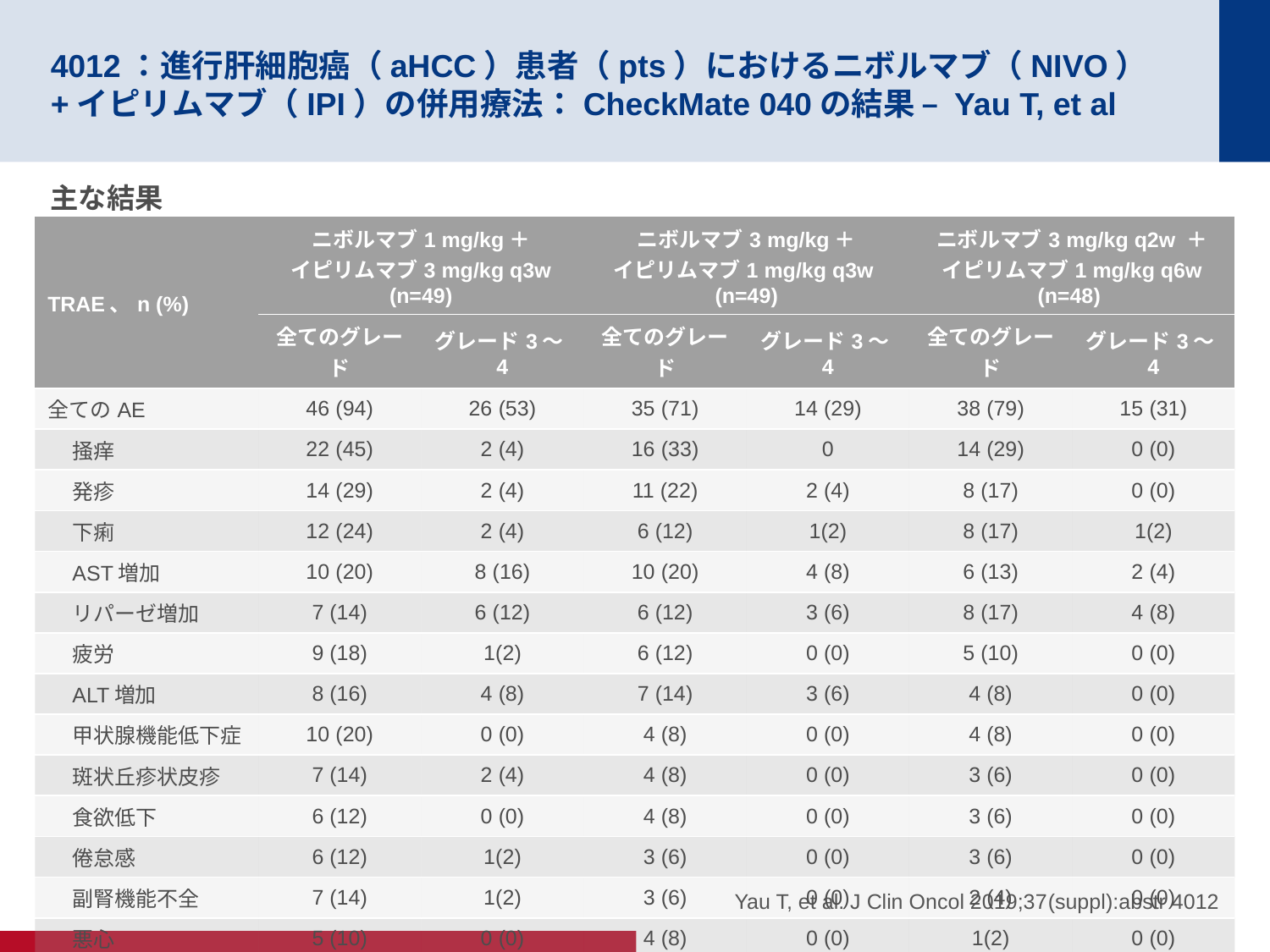

# 4012：進行肝細胞癌（aHCC）患者（pts）におけるニボルマブ（NIVO）+イピリムマブ（IPI）の併用療法：CheckMate 040の結果 – Yau T, et al
主な結果
| TRAE、n (%) | ニボルマブ1 mg/kg＋ イピリムマブ3 mg/kg q3w (n=49) |  | ニボルマブ3 mg/kg＋ イピリムマブ1 mg/kg q3w (n=49) |  | ニボルマブ3 mg/kg q2w ＋ イピリムマブ1 mg/kg q6w (n=48) |  |
| --- | --- | --- | --- | --- | --- | --- |
|  | 全てのグレード | グレード3～4 | 全てのグレード | グレード3～4 | 全てのグレード | グレード3～4 |
| 全てのAE | 46 (94) | 26 (53) | 35 (71) | 14 (29) | 38 (79) | 15 (31) |
| 掻痒 | 22 (45) | 2 (4) | 16 (33) | 0 | 14 (29) | 0 (0) |
| 発疹 | 14 (29) | 2 (4) | 11 (22) | 2 (4) | 8 (17) | 0 (0) |
| 下痢 | 12 (24) | 2 (4) | 6 (12) | 1(2) | 8 (17) | 1(2) |
| AST増加 | 10 (20) | 8 (16) | 10 (20) | 4 (8) | 6 (13) | 2 (4) |
| リパーゼ増加 | 7 (14) | 6 (12) | 6 (12) | 3 (6) | 8 (17) | 4 (8) |
| 疲労 | 9 (18) | 1(2) | 6 (12) | 0 (0) | 5 (10) | 0 (0) |
| ALT増加 | 8 (16) | 4 (8) | 7 (14) | 3 (6) | 4 (8) | 0 (0) |
| 甲状腺機能低下症 | 10 (20) | 0 (0) | 4 (8) | 0 (0) | 4 (8) | 0 (0) |
| 斑状丘疹状皮疹 | 7 (14) | 2 (4) | 4 (8) | 0 (0) | 3 (6) | 0 (0) |
| 食欲低下 | 6 (12) | 0 (0) | 4 (8) | 0 (0) | 3 (6) | 0 (0) |
| 倦怠感 | 6 (12) | 1(2) | 3 (6) | 0 (0) | 3 (6) | 0 (0) |
| 副腎機能不全 | 7 (14) | 1(2) | 3 (6) | 0 (0) | 2 (4) | 0 (0) |
| 悪心 | 5 (10) | 0 (0) | 4 (8) | 0 (0) | 1(2) | 0 (0) |
| 発熱 | 2 (4) | 0 (0) | 4 (8) | 0 (0) | 5 (10) | 0 (0) |
Yau T, et al. J Clin Oncol 2019;37(suppl):abstr 4012